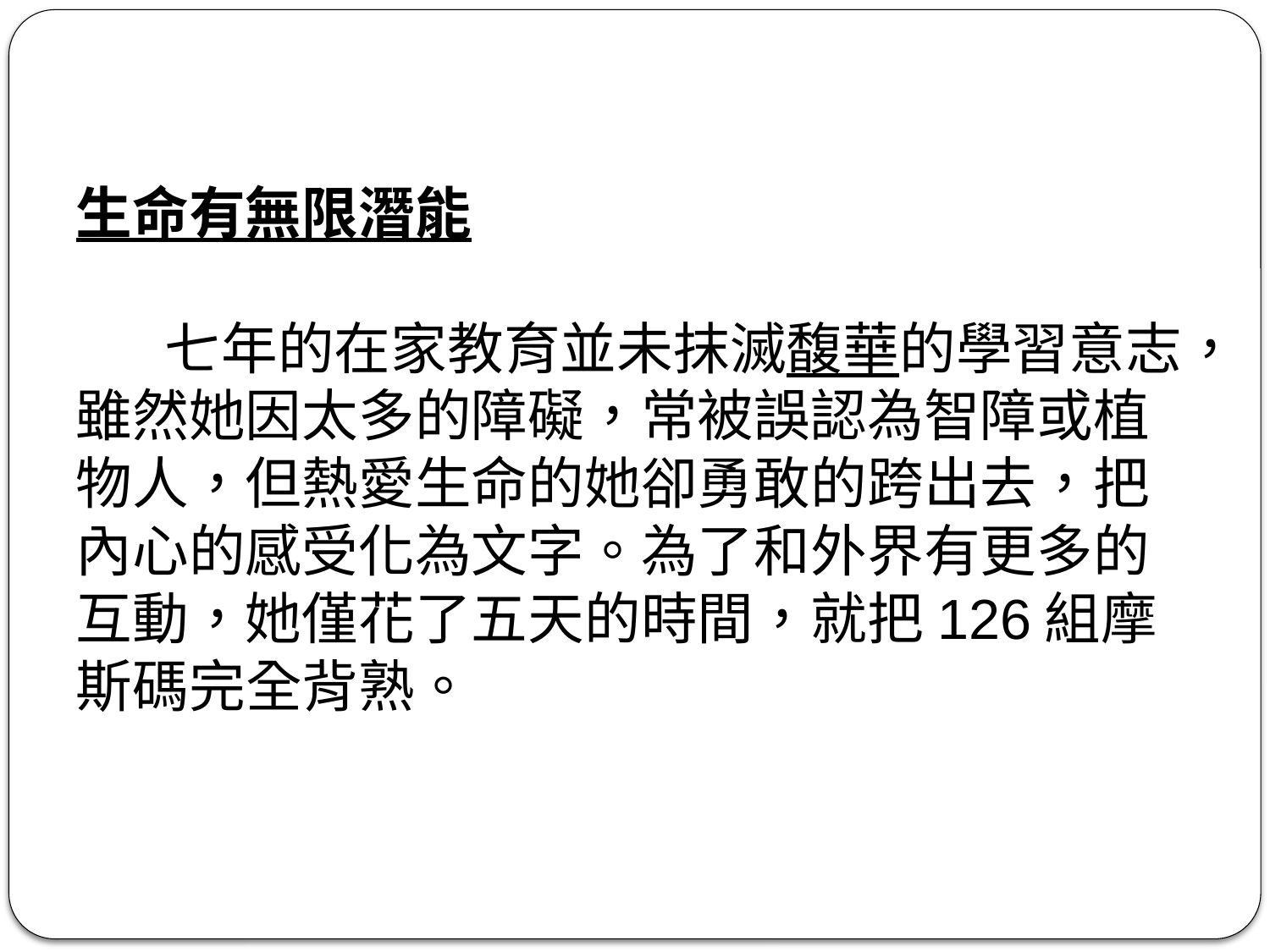

# 生命有無限潛能        七年的在家教育並未抹滅馥華的學習意志，雖然她因太多的障礙，常被誤認為智障或植物人，但熱愛生命的她卻勇敢的跨出去，把內心的感受化為文字。為了和外界有更多的互動，她僅花了五天的時間，就把126組摩斯碼完全背熟。